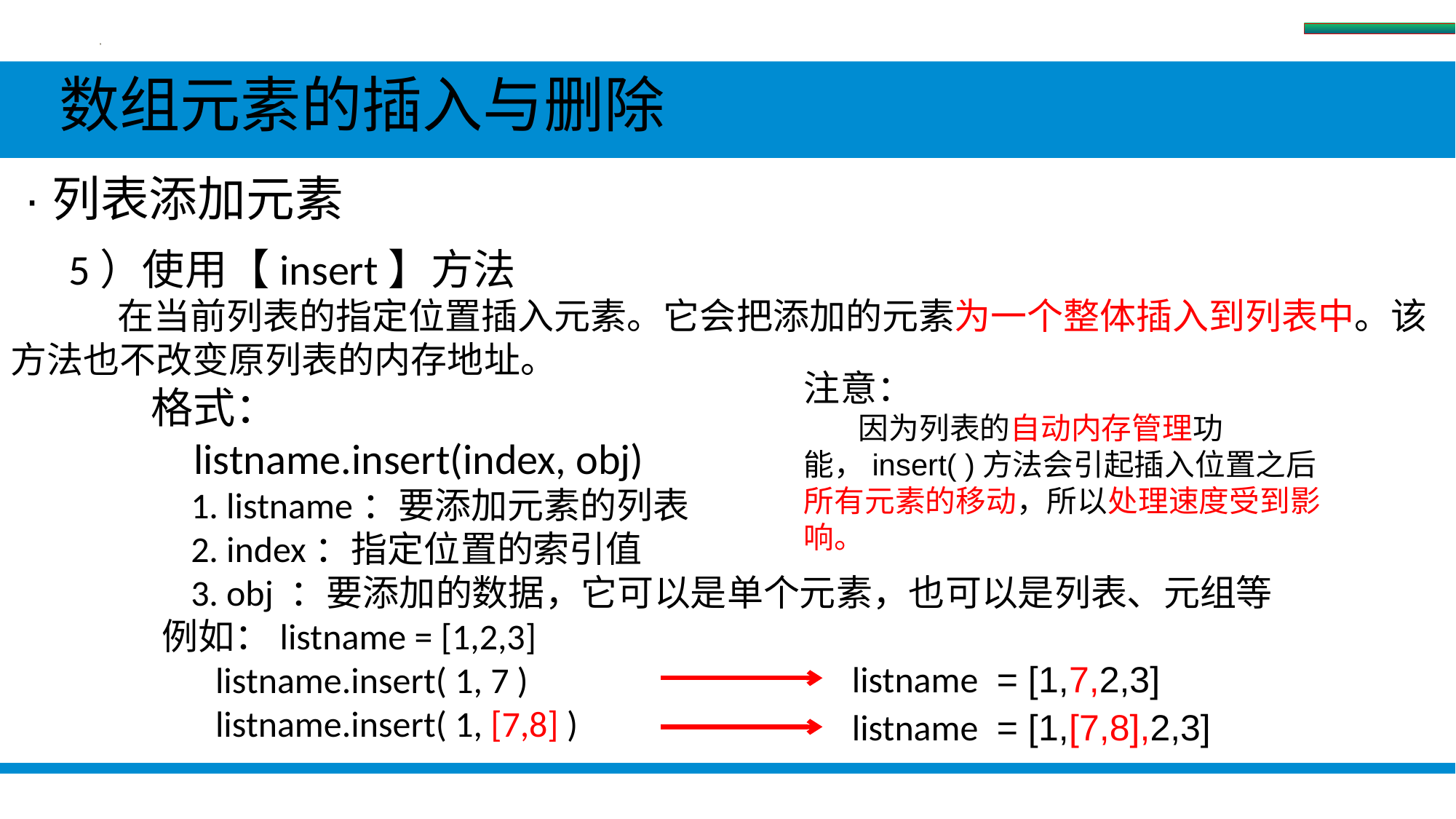

数组

  数组元素的插入与删除
 ·列表添加元素
      5）使用【insert】方法
            在当前列表的指定位置插入元素。它会把添加的元素为一个整体插入到列表中。该方法也不改变原列表的内存地址。
           格式：
                   listname.insert(index, obj)
                      1. listname：要添加元素的列表
                      2. index：指定位置的索引值
                      3. obj ：要添加的数据，它可以是单个元素，也可以是列表、元组等
              例如：listname = [1,2,3]
                         listname.insert( 1, 7 )
                         listname.insert( 1, [7,8] )
注意：
       因为列表的自动内存管理功能，insert( )方法会引起插入位置之后所有元素的移动，所以处理速度受到影响。
listname  = [1,7,2,3]
listname  = [1,[7,8],2,3]
#